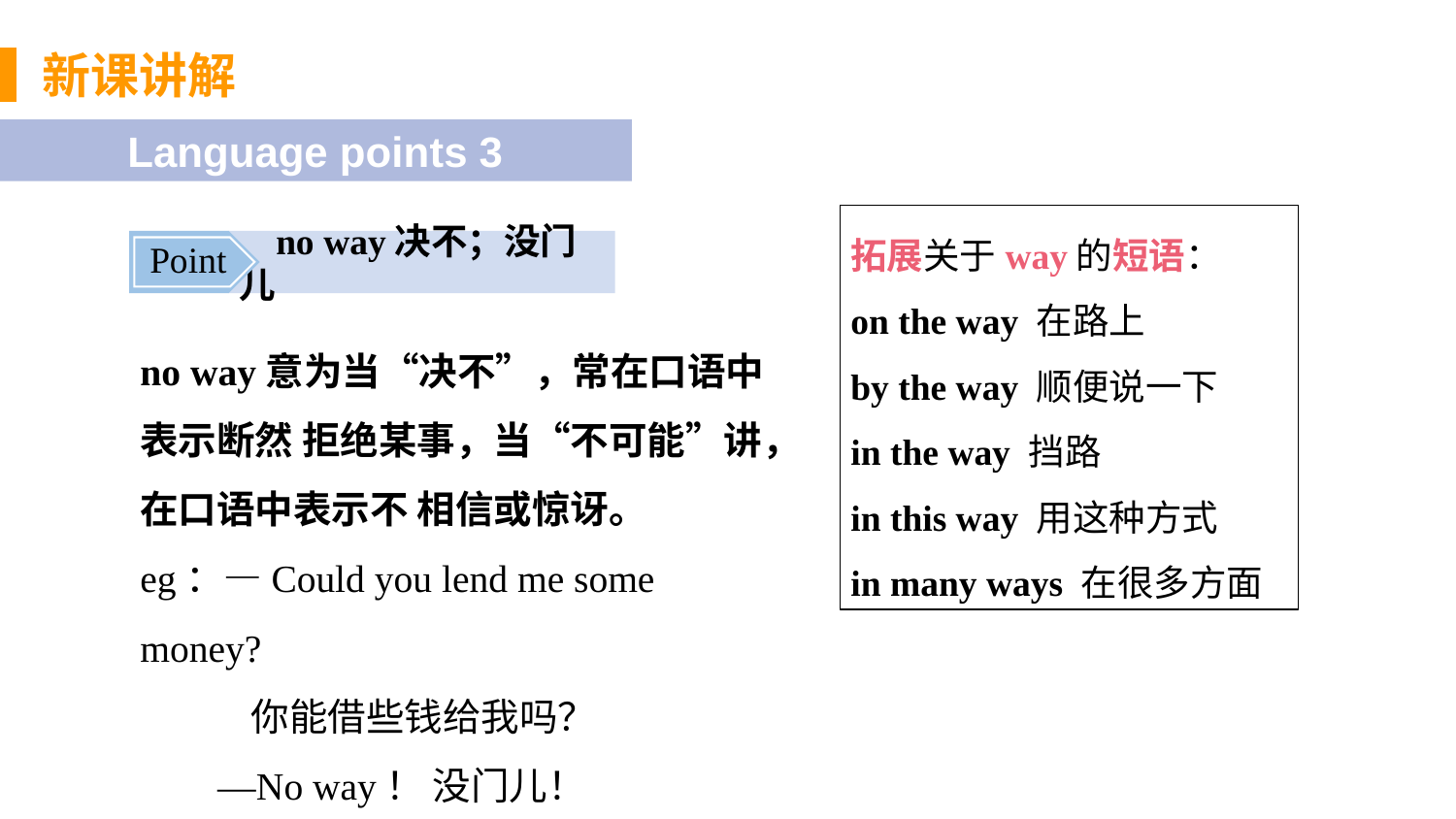

新课讲解

Language points 3
拓展关于way的短语：
on the way 在路上
by the way 顺便说一下
in the way 挡路
in this way 用这种方式
in many ways 在很多方面

    no way决不；没门儿

Point

no way意为当“决不”，常在口语中表示断然 拒绝某事，当“不可能”讲，在口语中表示不 相信或惊讶。
eg：—Could you lend me some money?
            你能借些钱给我吗？
        —No way！ 没门儿！